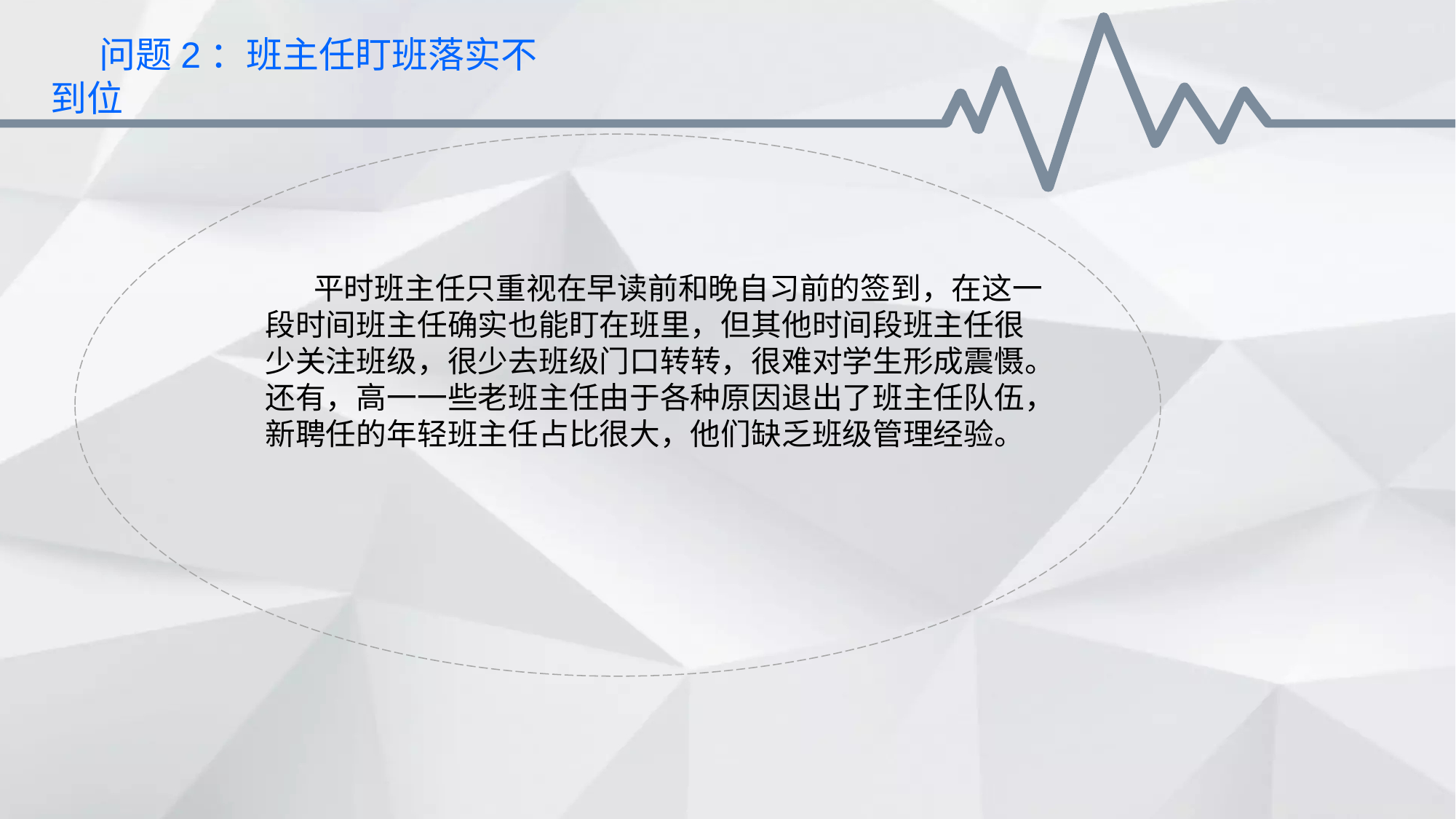

问题2：班主任盯班落实不到位

平时班主任只重视在早读前和晚自习前的签到，在这一段时间班主任确实也能盯在班里，但其他时间段班主任很少关注班级，很少去班级门口转转，很难对学生形成震慑。还有，高一一些老班主任由于各种原因退出了班主任队伍，新聘任的年轻班主任占比很大，他们缺乏班级管理经验。